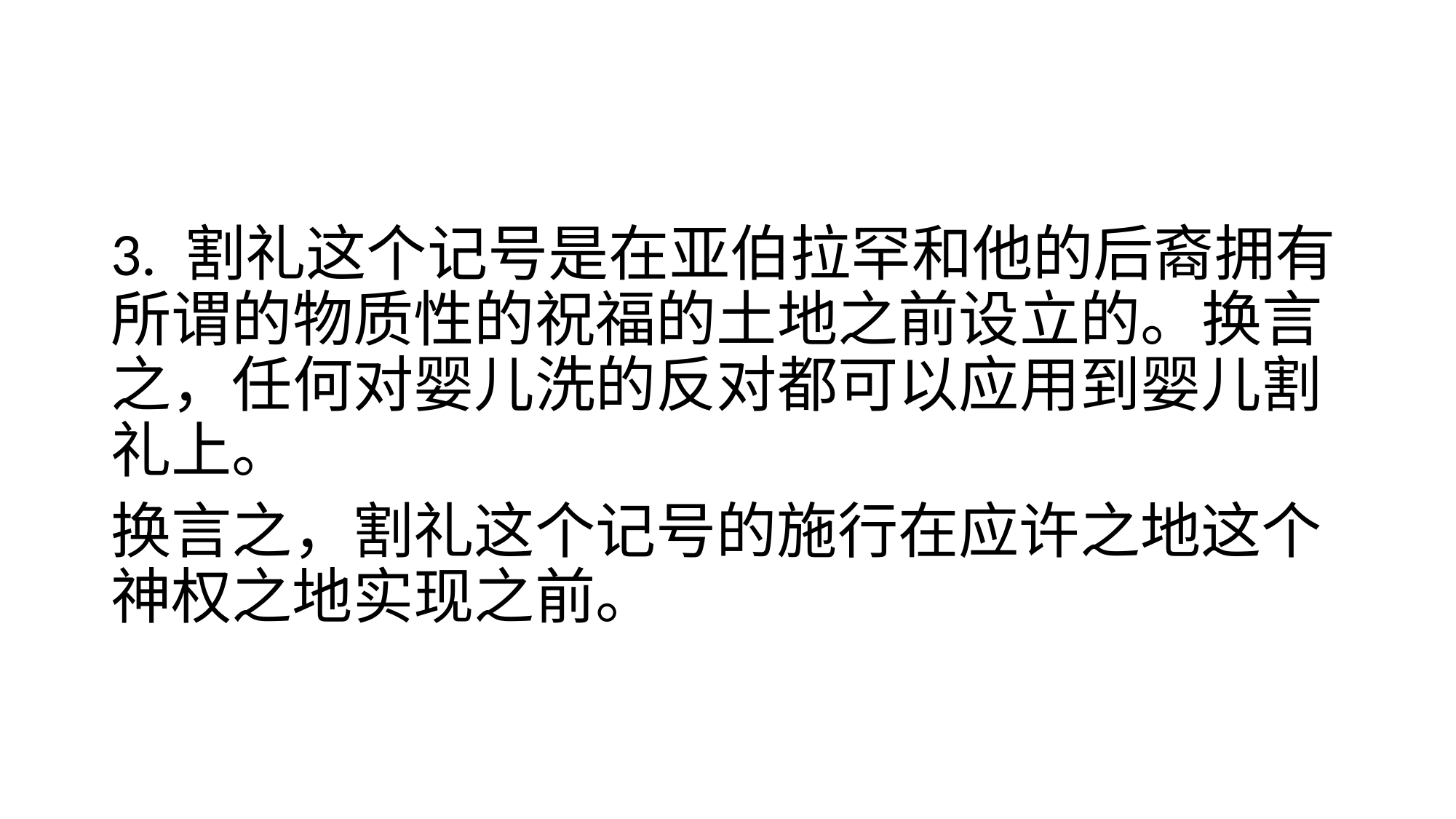

#
3. 割礼这个记号是在亚伯拉罕和他的后裔拥有所谓的物质性的祝福的土地之前设立的。换言之，任何对婴儿洗的反对都可以应用到婴儿割礼上。
换言之，割礼这个记号的施行在应许之地这个神权之地实现之前。